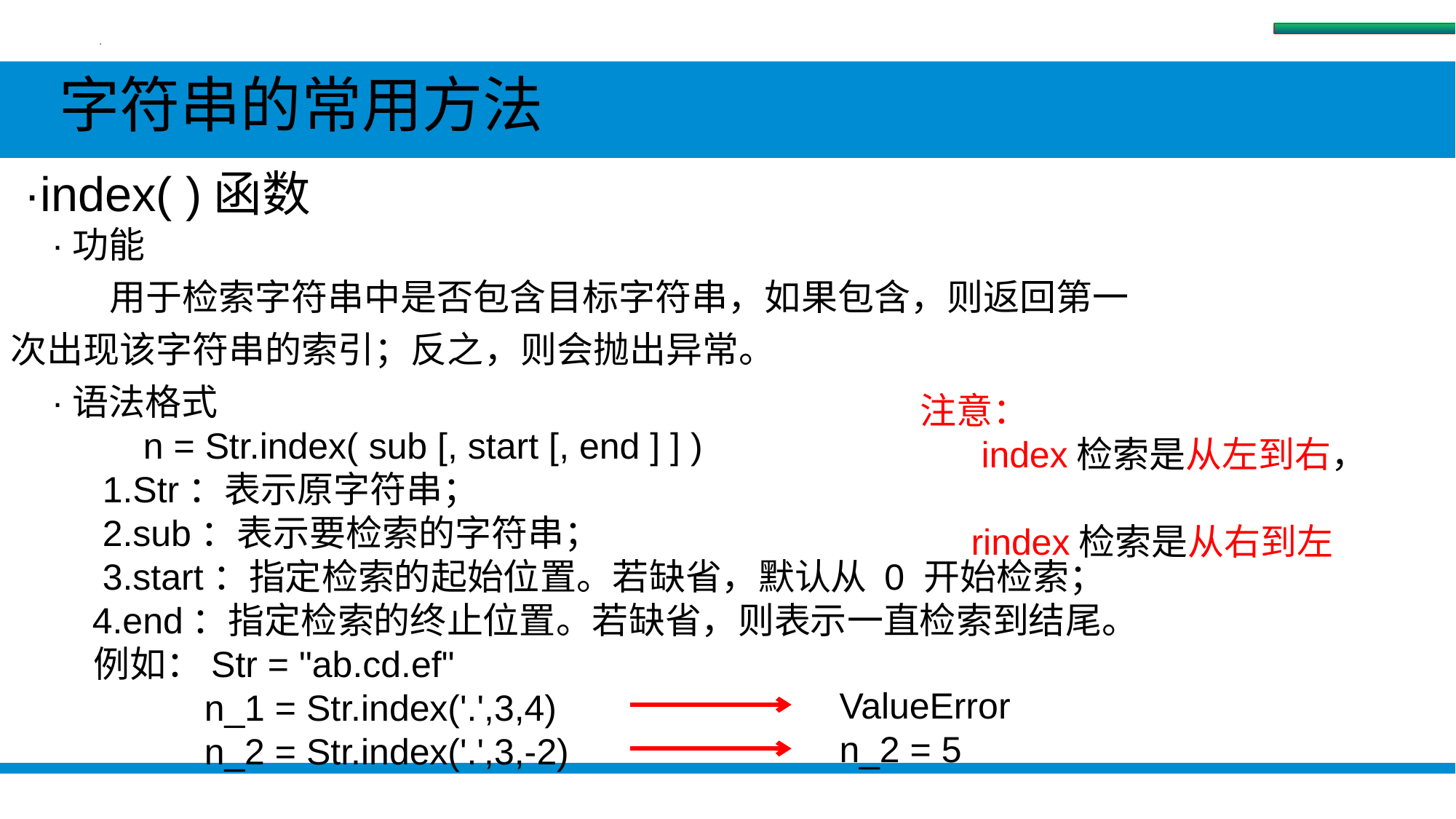

字符串

  字符串的常用方法
 ·index( )函数
    ·功能
           用于检索字符串中是否包含目标字符串，如果包含，则返回第一次出现该字符串的索引；反之，则会抛出异常。
    ·语法格式
             n = Str.index( sub [, start [, end ] ] )
         1.Str：表示原字符串；
         2.sub：表示要检索的字符串；
         3.start：指定检索的起始位置。若缺省，默认从 0 开始检索；
        4.end：指定检索的终止位置。若缺省，则表示一直检索到结尾。
         例如：Str = "ab.cd.ef"
                   n_1 = Str.index('.',3,4)
                   n_2 = Str.index('.',3,-2)
注意：
      index检索是从左到右，
     rindex检索是从右到左
ValueError
n_2 = 5
#